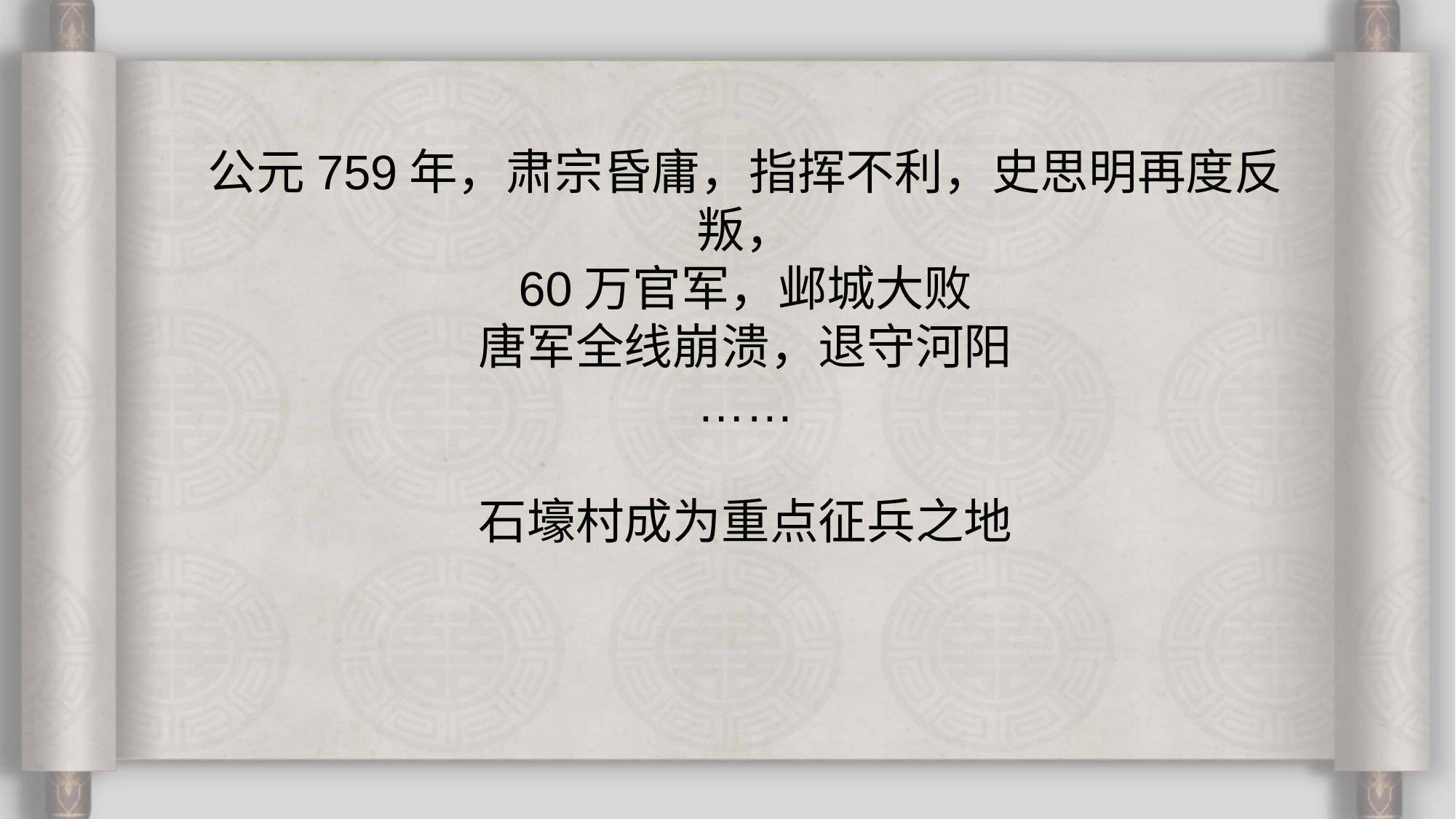

公元759年，肃宗昏庸，指挥不利，史思明再度反叛，
60万官军，邺城大败
唐军全线崩溃，退守河阳
……

石壕村成为重点征兵之地